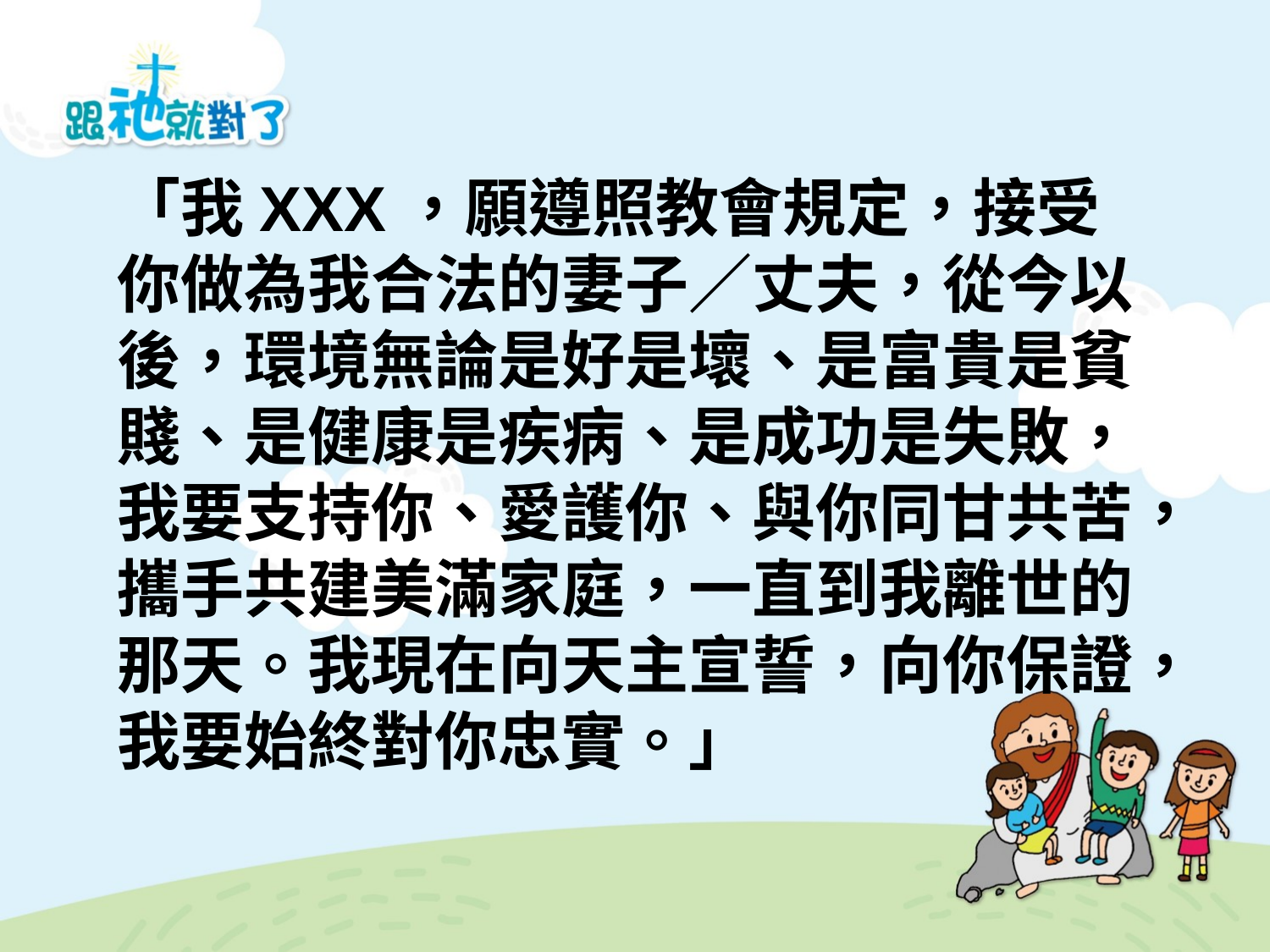

「我XXX，願遵照教會規定，接受你做為我合法的妻子／丈夫，從今以後，環境無論是好是壞、是富貴是貧賤、是健康是疾病、是成功是失敗，我要支持你、愛護你、與你同甘共苦，攜手共建美滿家庭，一直到我離世的那天。我現在向天主宣誓，向你保證，我要始終對你忠實。」